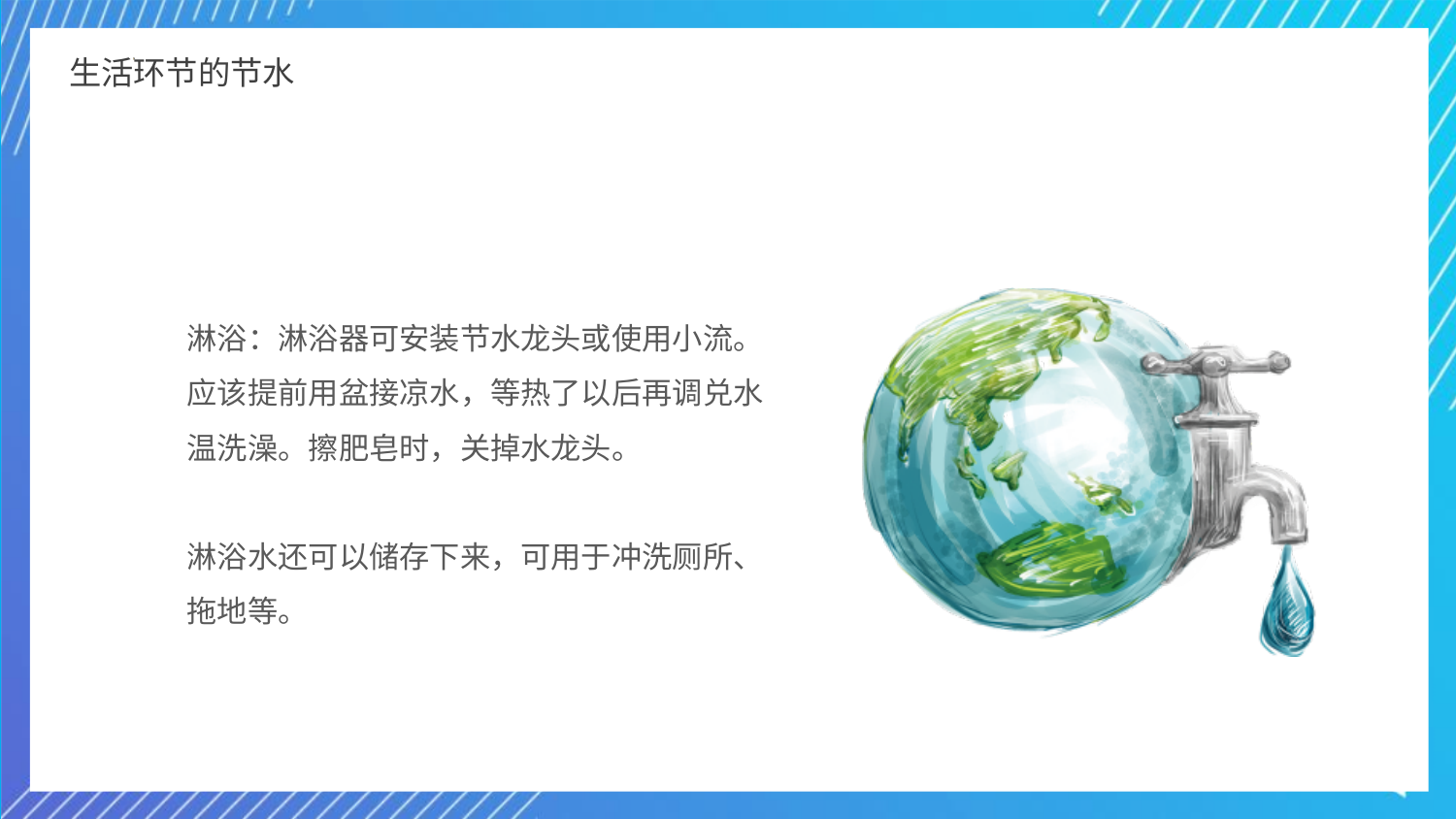

淋浴：淋浴器可安装节水龙头或使用小流。应该提前用盆接凉水，等热了以后再调兑水温洗澡。擦肥皂时，关掉水龙头。

淋浴水还可以储存下来，可用于冲洗厕所、拖地等。